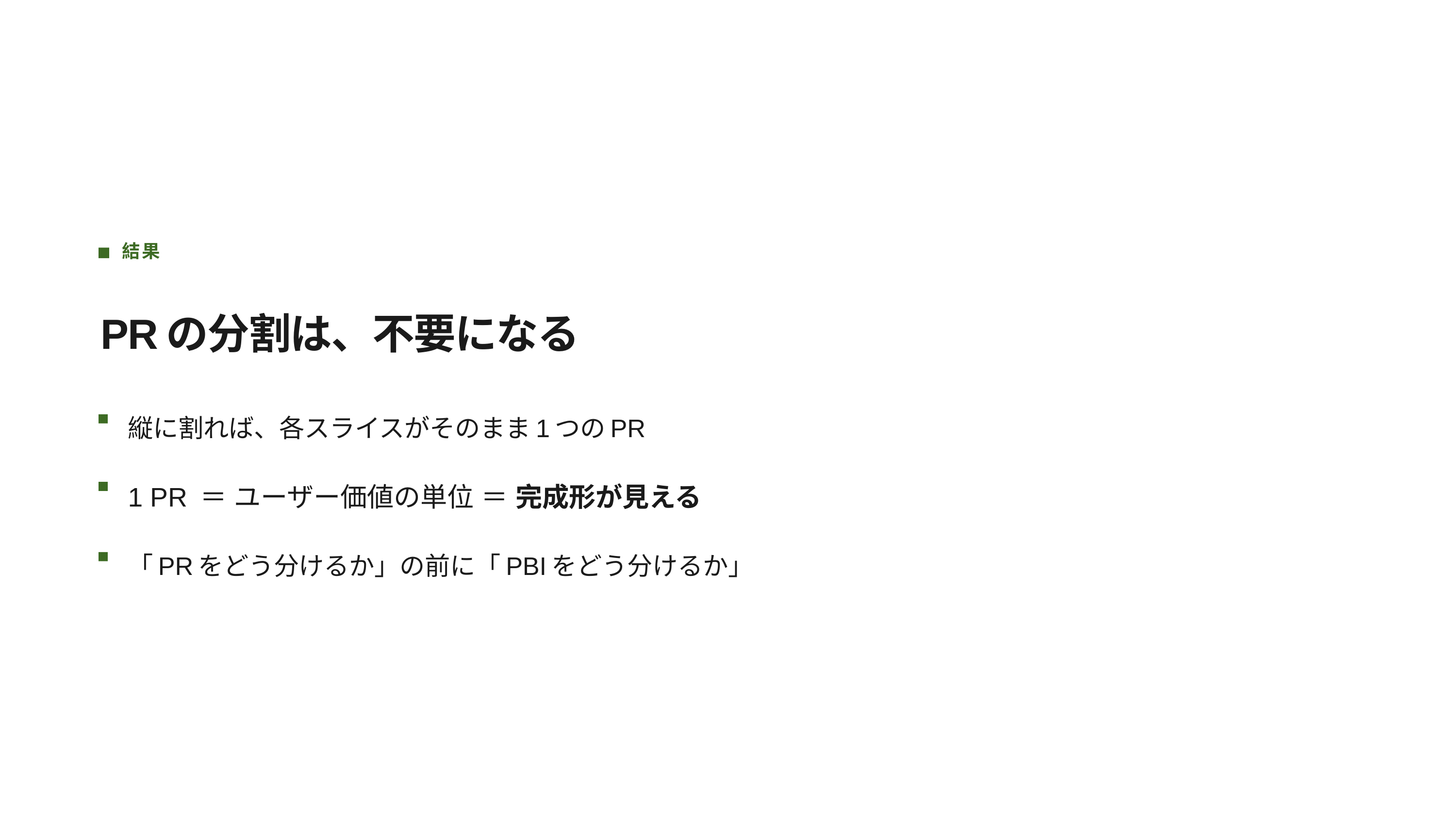

結果

PRの分割は、不要になる
縦に割れば、各スライスがそのまま1つのPR

1 PR ＝ ユーザー価値の単位 ＝ 完成形が見える

「PRをどう分けるか」の前に「PBIをどう分けるか」